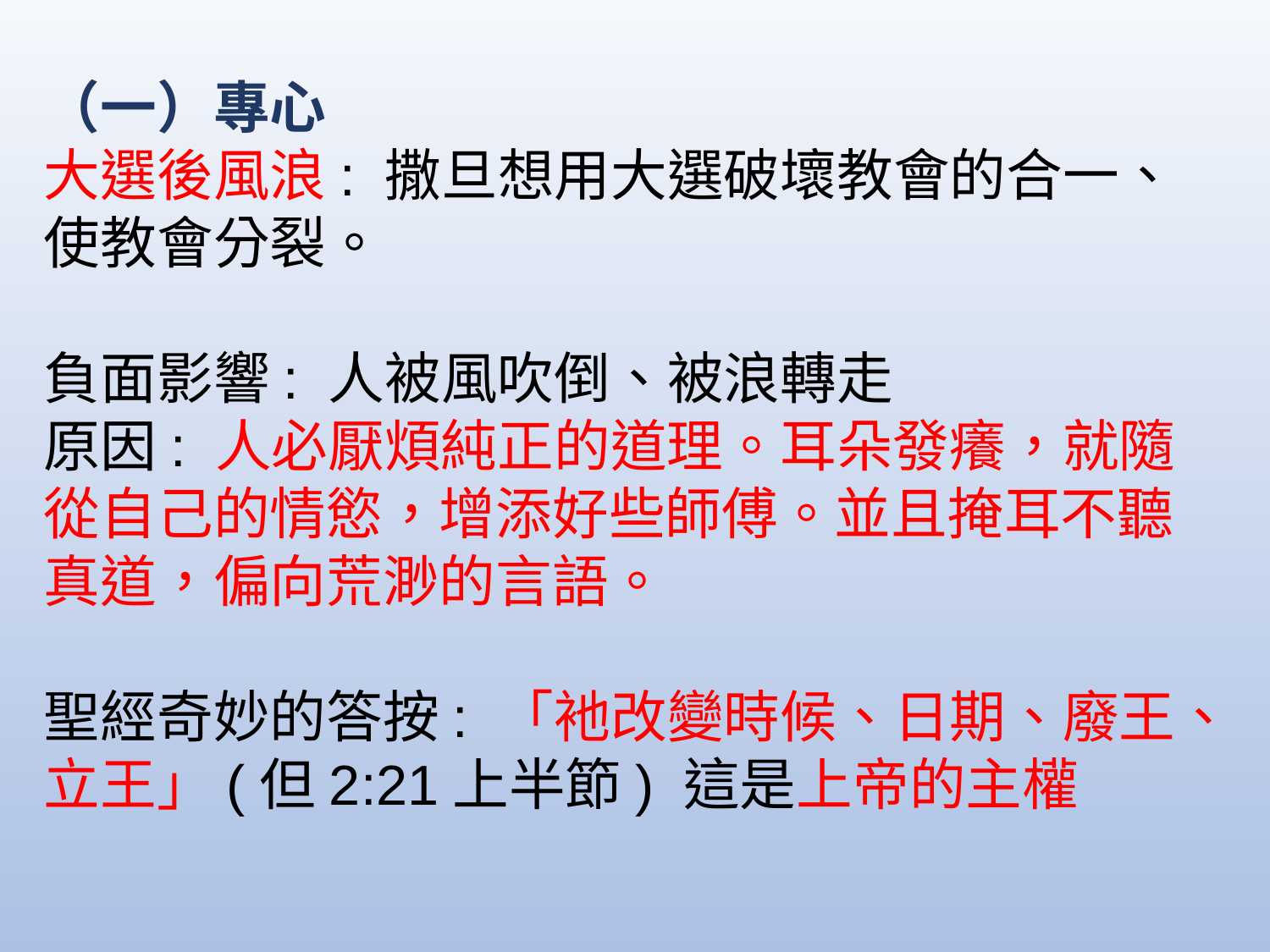

（一）專心
大選後風浪: 撒旦想用大選破壞教會的合一、使教會分裂。

負面影響: 人被風吹倒、被浪轉走
原因: 人必厭煩純正的道理。耳朵發癢，就隨從自己的情慾，增添好些師傅。並且掩耳不聽真道，偏向荒渺的言語。

聖經奇妙的答按: 「衪改變時候、日期、廢王、立王」(但2:21上半節) 這是上帝的主權